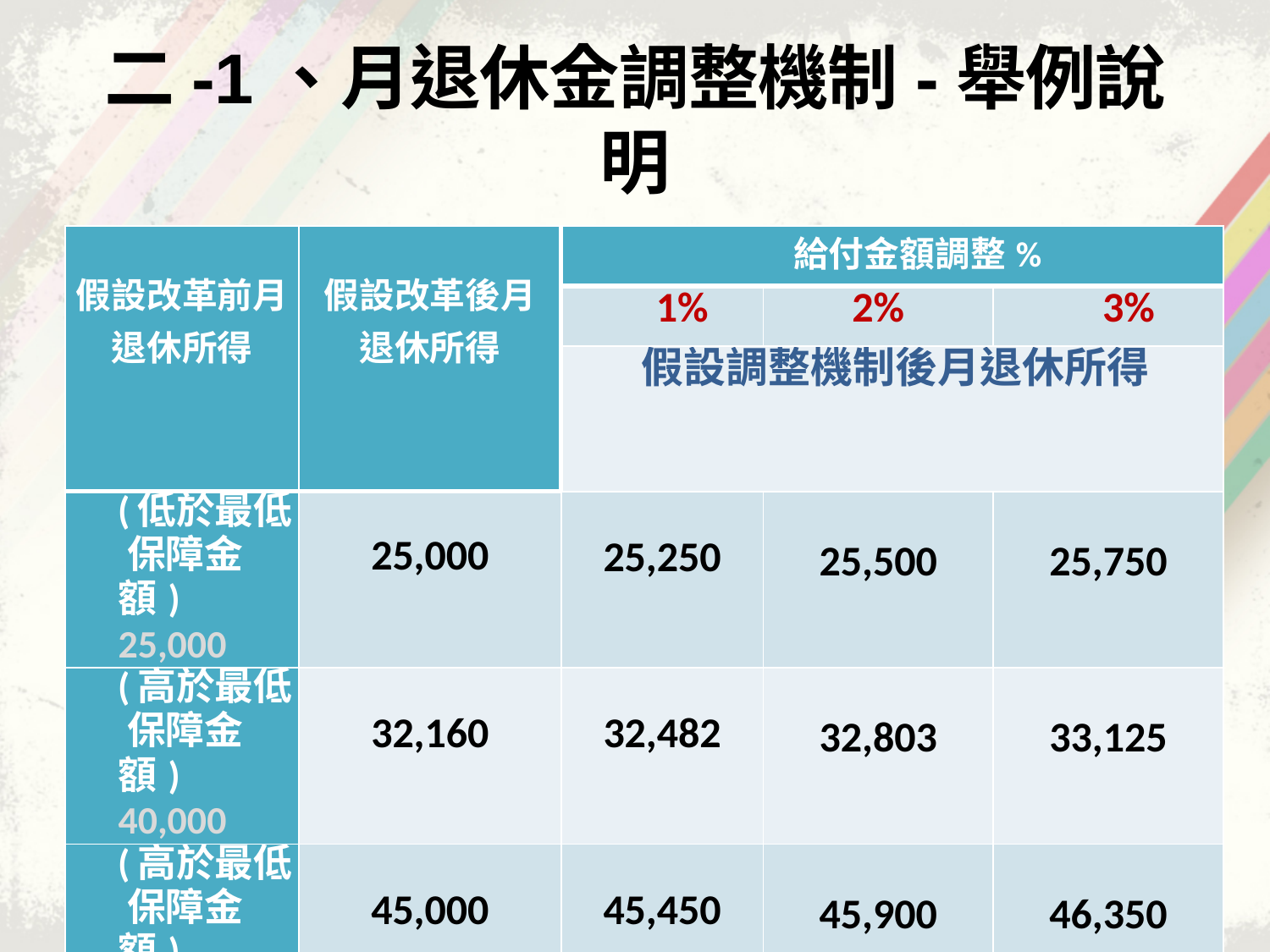

# 二-1、月退休金調整機制-舉例說明
| 假設改革前月 退休所得 | 假設改革後月 退休所得 | 給付金額調整% |  |  |
| --- | --- | --- | --- | --- |
|  |  | 1% | 2% | 3% |
|  |  | 假設調整機制後月退休所得 |  |  |
| (低於最低 保障金額) 25,000 | 25,000 | 25,250 | 25,500 | 25,750 |
| (高於最低 保障金額) 40,000 | 32,160 | 32,482 | 32,803 | 33,125 |
| (高於最低 保障金額) 60,000 | 45,000 | 45,450 | 45,900 | 46,350 3 |